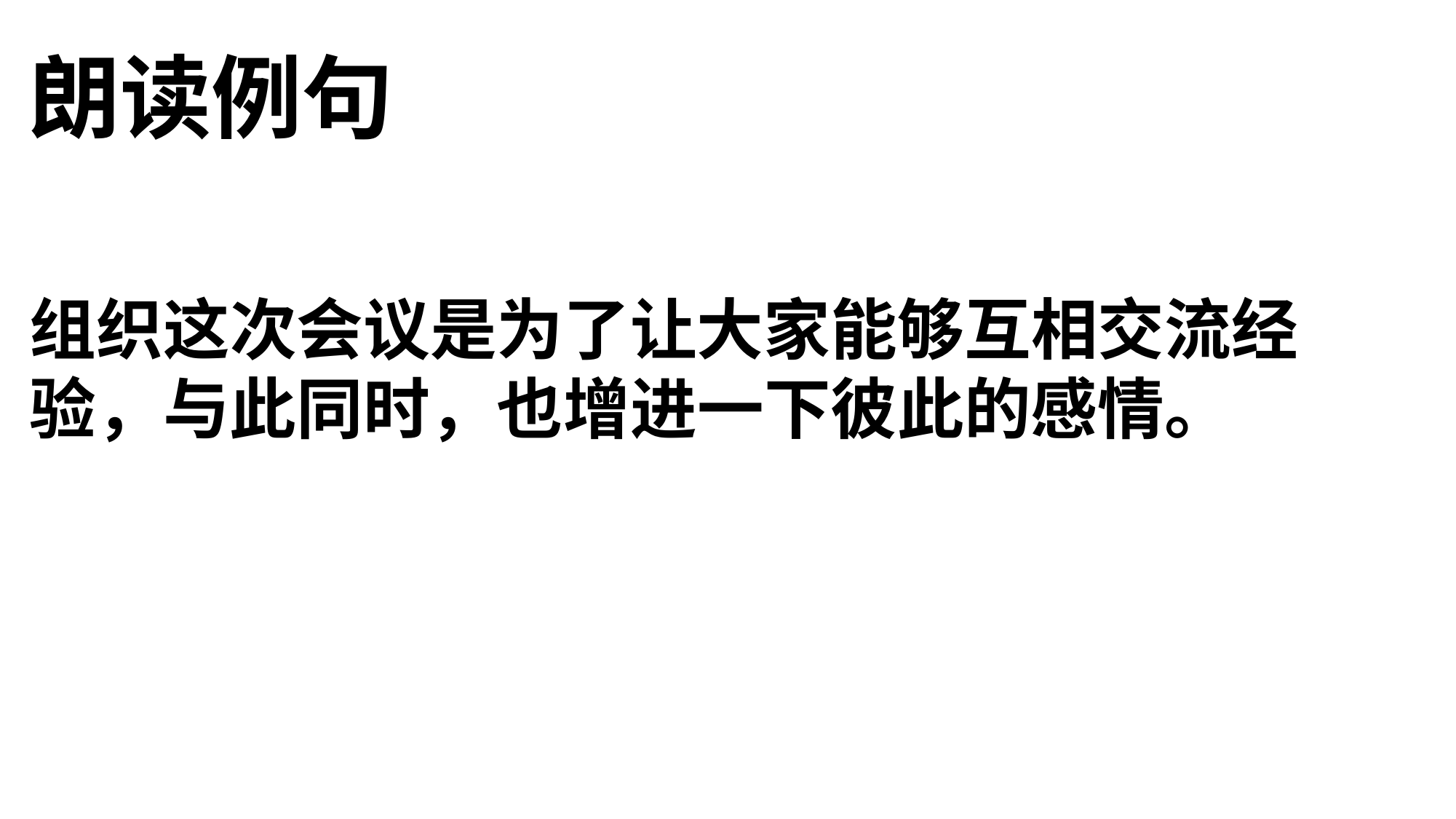

朗读例句
组织这次会议是为了让大家能够互相交流经验，与此同时，也增进一下彼此的感情。